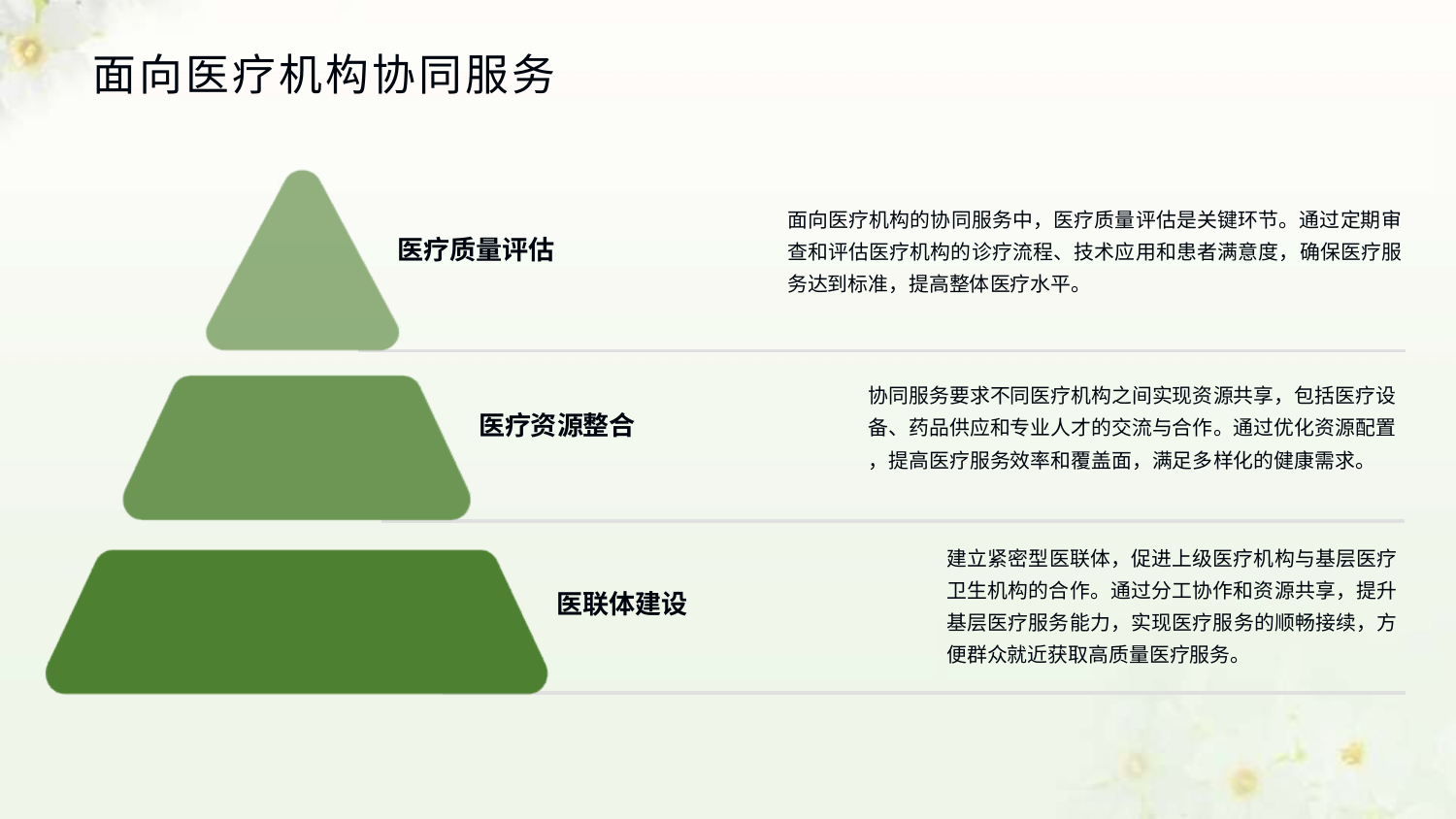

# 面向医疗机构协同服务

面向医疗机构的协同服务中，医疗质量评估是关键环节。通过定期审 查和评估医疗机构的诊疗流程、技术应用和患者满意度，确保医疗服 务达到标准，提高整体医疗水平。
医疗质量评估

协同服务要求不同医疗机构之间实现资源共享，包括医疗设 备、药品供应和专业人才的交流与合作。通过优化资源配置
，提高医疗服务效率和覆盖面，满足多样化的健康需求。
医疗资源整合

建立紧密型医联体，促进上级医疗机构与基层医疗 卫生机构的合作。通过分工协作和资源共享，提升 基层医疗服务能力，实现医疗服务的顺畅接续，方 便群众就近获取高质量医疗服务。
医联体建设